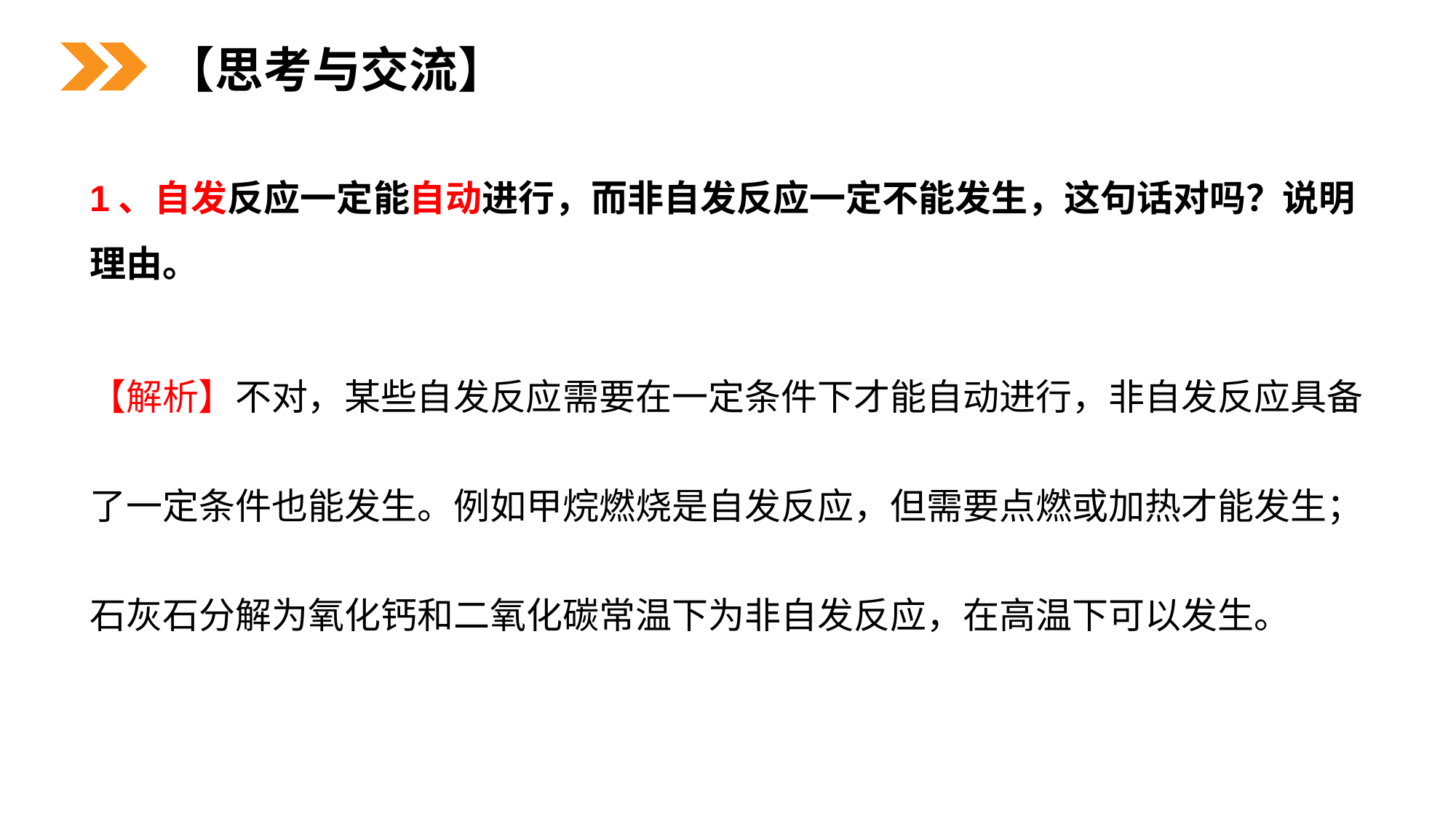

【思考与交流】
1、自发反应一定能自动进行，而非自发反应一定不能发生，这句话对吗？说明理由。
【解析】不对，某些自发反应需要在一定条件下才能自动进行，非自发反应具备了一定条件也能发生。例如甲烷燃烧是自发反应，但需要点燃或加热才能发生；石灰石分解为氧化钙和二氧化碳常温下为非自发反应，在高温下可以发生。